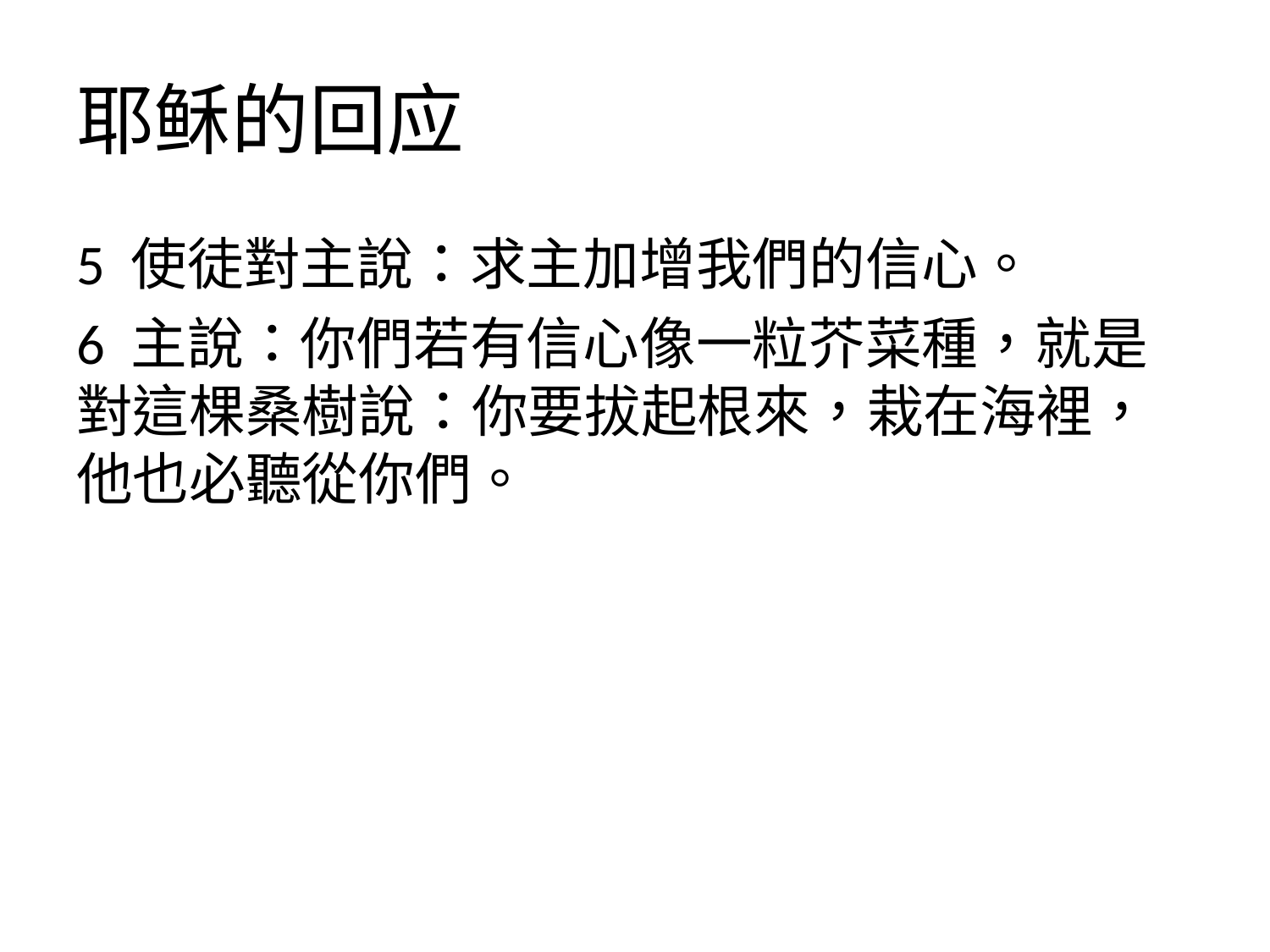

# 耶稣的回应
5 使徒對主說：求主加增我們的信心。
6 主說：你們若有信心像一粒芥菜種，就是對這棵桑樹說：你要拔起根來，栽在海裡，他也必聽從你們。